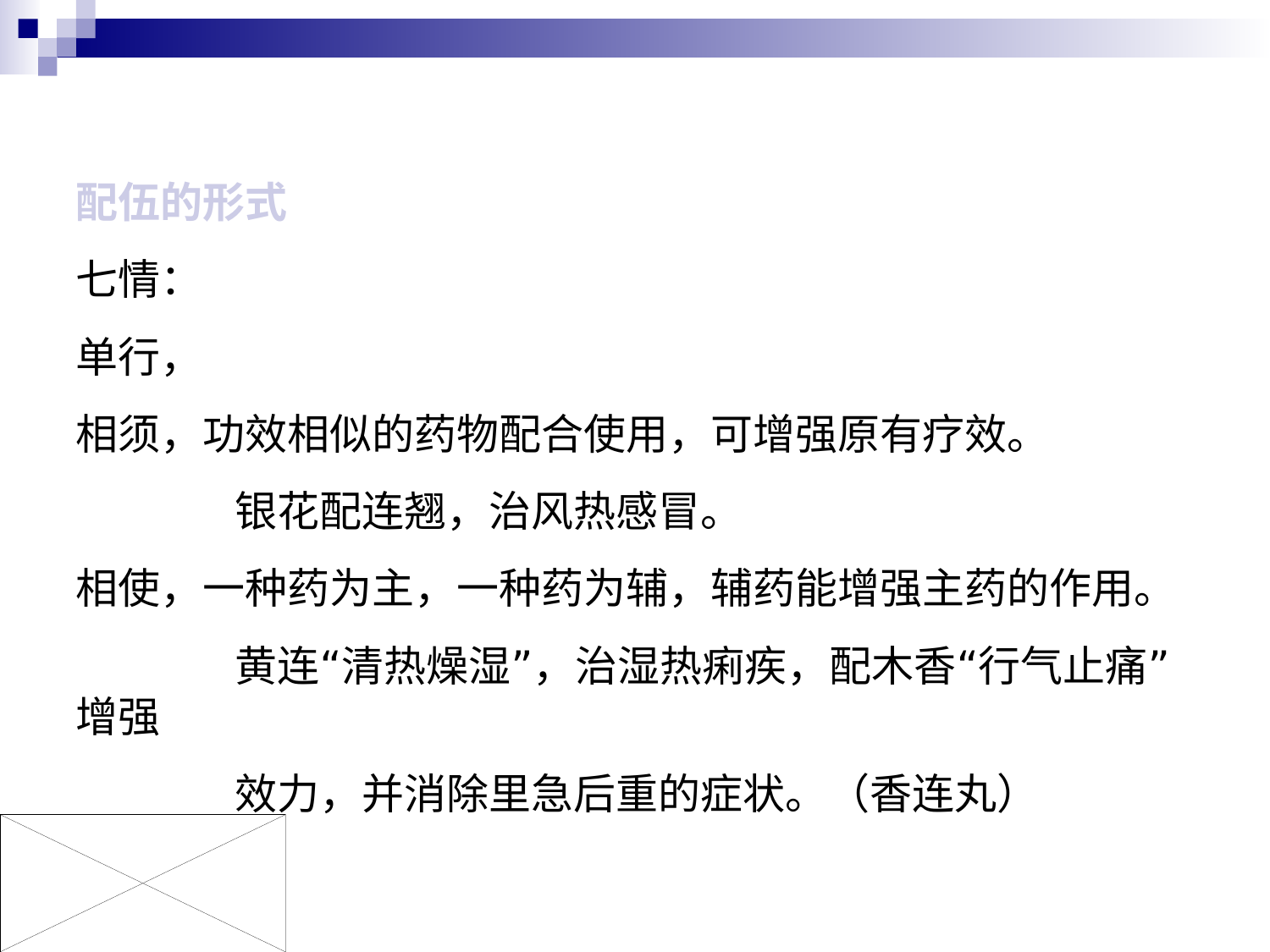

配伍的形式
七情：
单行，
相须，功效相似的药物配合使用，可增强原有疗效。
           银花配连翘，治风热感冒。
相使，一种药为主，一种药为辅，辅药能增强主药的作用。
           黄连“清热燥湿”，治湿热痢疾，配木香“行气止痛”增强
           效力，并消除里急后重的症状。（香连丸）